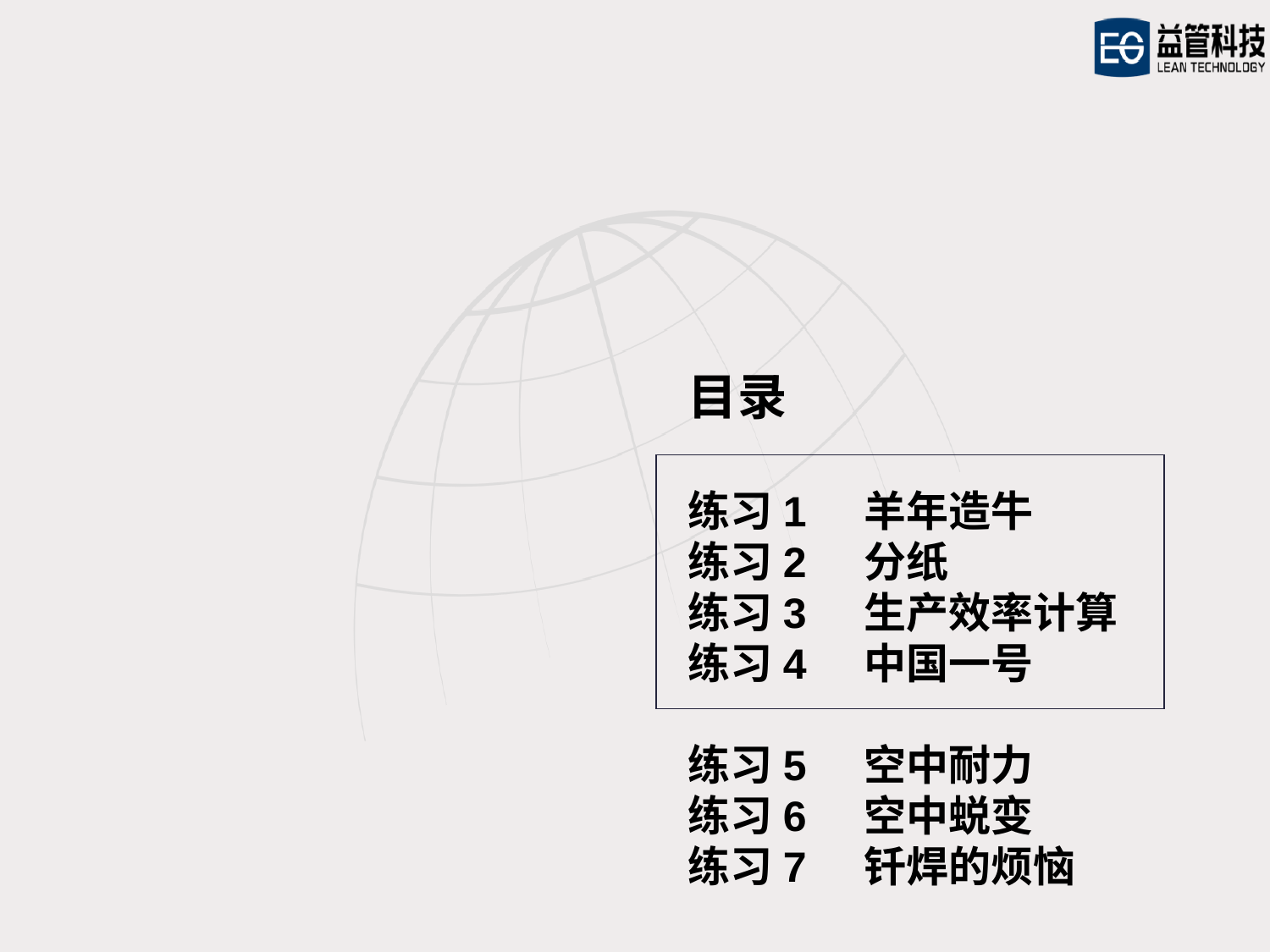

目录

练习1    羊年造牛
练习2    分纸
练习3    生产效率计算
练习4    中国一号

练习5    空中耐力
练习6    空中蜕变
练习7    钎焊的烦恼